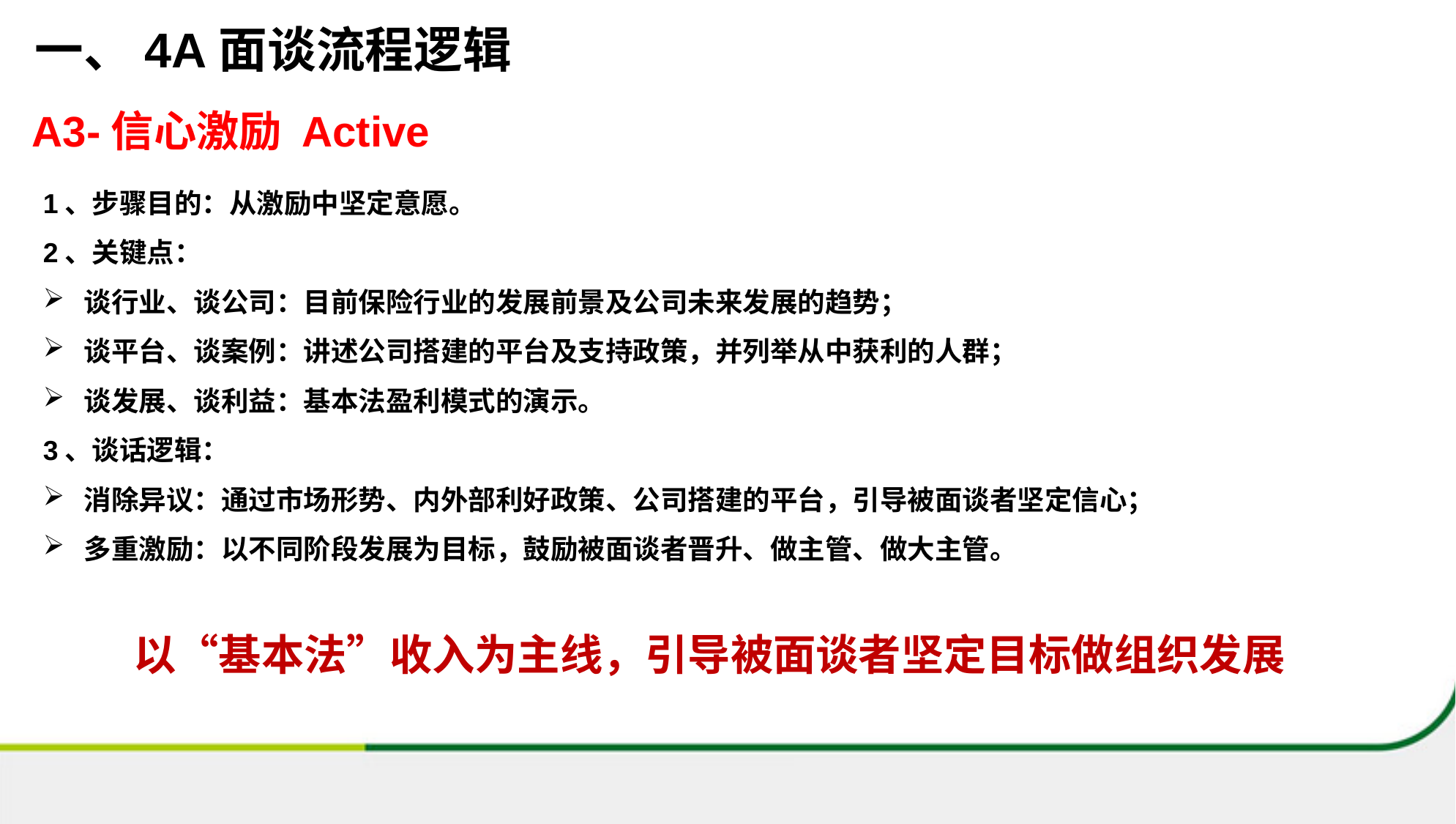

一、4A面谈流程逻辑
A3-信心激励 Active
1、步骤目的：从激励中坚定意愿。
2、关键点：
谈行业、谈公司：目前保险行业的发展前景及公司未来发展的趋势；
谈平台、谈案例：讲述公司搭建的平台及支持政策，并列举从中获利的人群；
谈发展、谈利益：基本法盈利模式的演示。
3、谈话逻辑：
消除异议：通过市场形势、内外部利好政策、公司搭建的平台，引导被面谈者坚定信心；
多重激励：以不同阶段发展为目标，鼓励被面谈者晋升、做主管、做大主管。

以“基本法”收入为主线，引导被面谈者坚定目标做组织发展